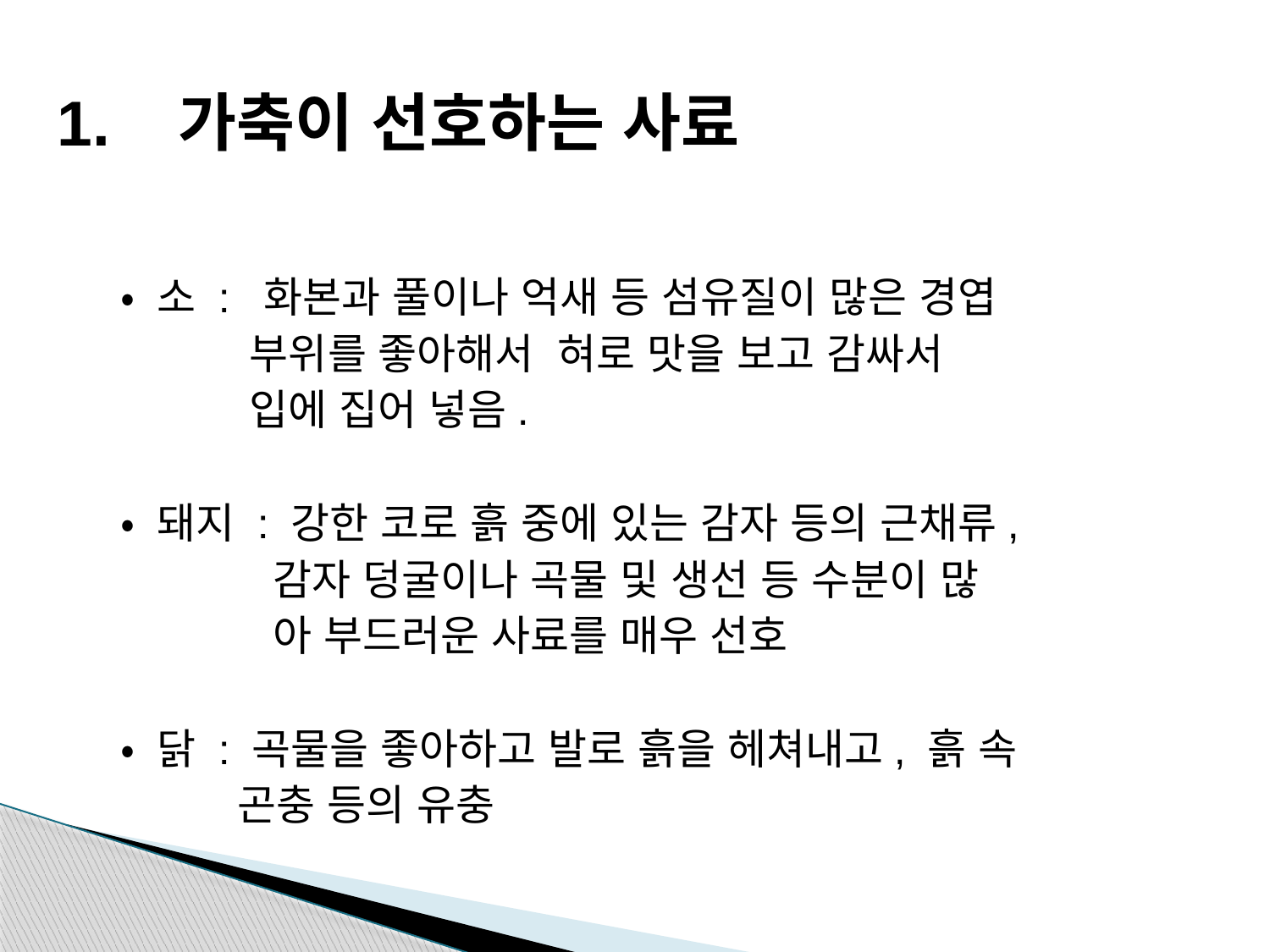

1.   가축이 선호하는 사료

• 소 :  화본과 풀이나 억새 등 섬유질이 많은 경엽
          부위를 좋아해서  혀로 맛을 보고 감싸서
          입에 집어 넣음.

• 돼지 : 강한 코로 흙 중에 있는 감자 등의 근채류,
            감자 덩굴이나 곡물 및 생선 등 수분이 많
            아 부드러운 사료를 매우 선호

• 닭 : 곡물을 좋아하고 발로 흙을 헤쳐내고, 흙 속
         곤충 등의 유충